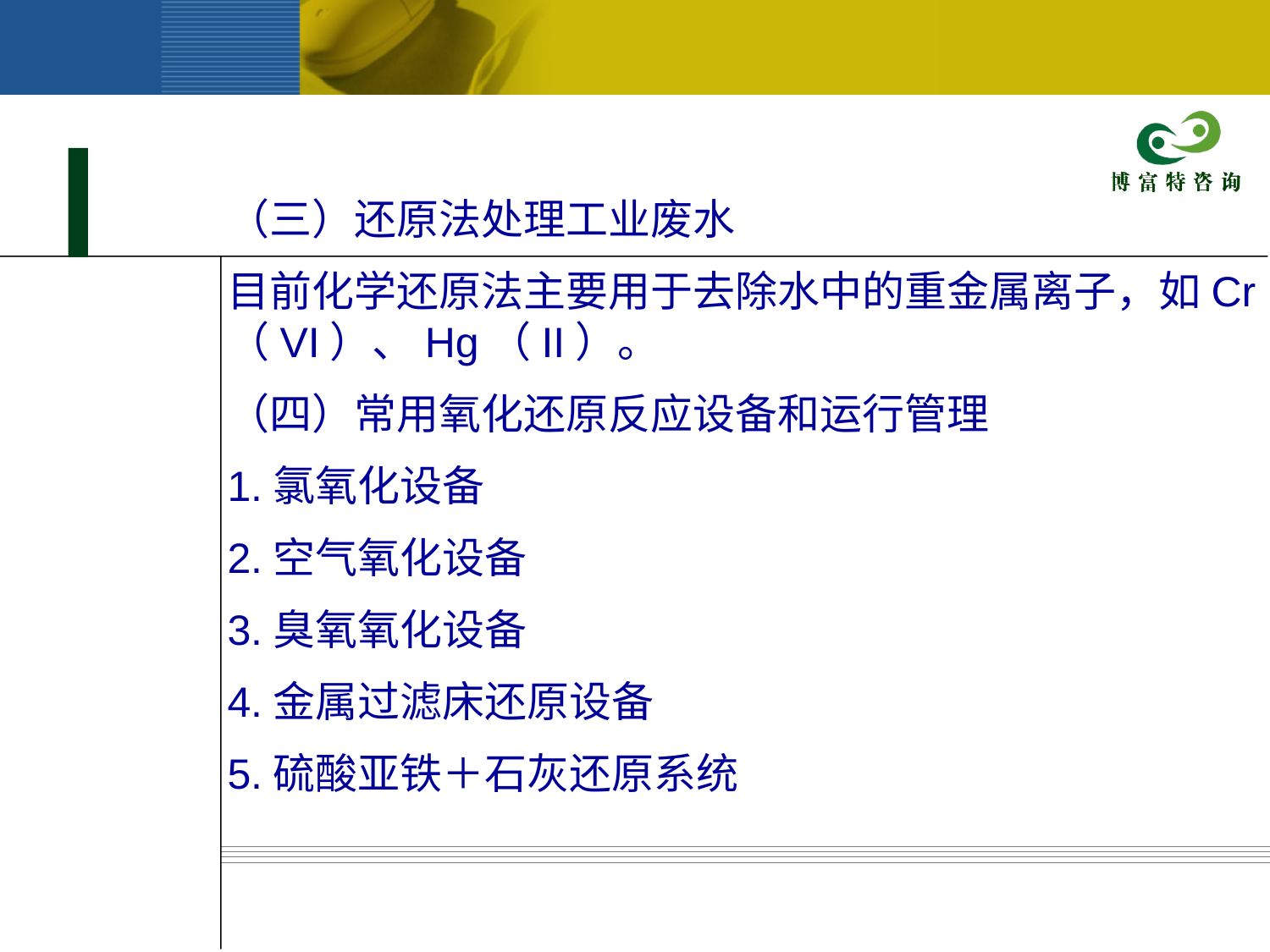

（三）还原法处理工业废水
目前化学还原法主要用于去除水中的重金属离子，如Cr（VI）、Hg（II）。
（四）常用氧化还原反应设备和运行管理
1.氯氧化设备
2.空气氧化设备
3.臭氧氧化设备
4.金属过滤床还原设备
5.硫酸亚铁＋石灰还原系统